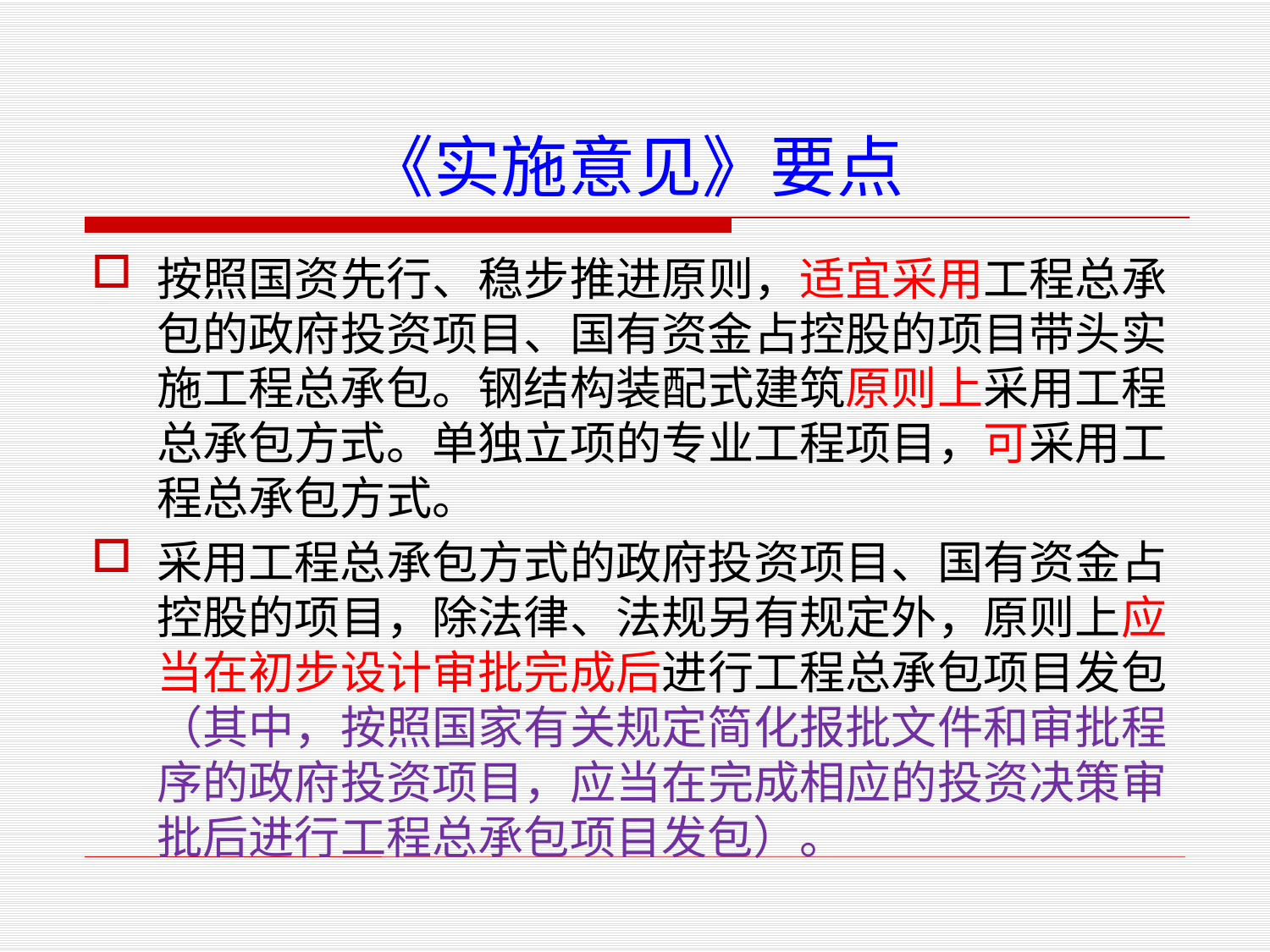

# 《实施意见》要点
按照国资先行、稳步推进原则，适宜采用工程总承包的政府投资项目、国有资金占控股的项目带头实施工程总承包。钢结构装配式建筑原则上采用工程总承包方式。单独立项的专业工程项目，可采用工程总承包方式。
采用工程总承包方式的政府投资项目、国有资金占控股的项目，除法律、法规另有规定外，原则上应当在初步设计审批完成后进行工程总承包项目发包（其中，按照国家有关规定简化报批文件和审批程序的政府投资项目，应当在完成相应的投资决策审批后进行工程总承包项目发包）。